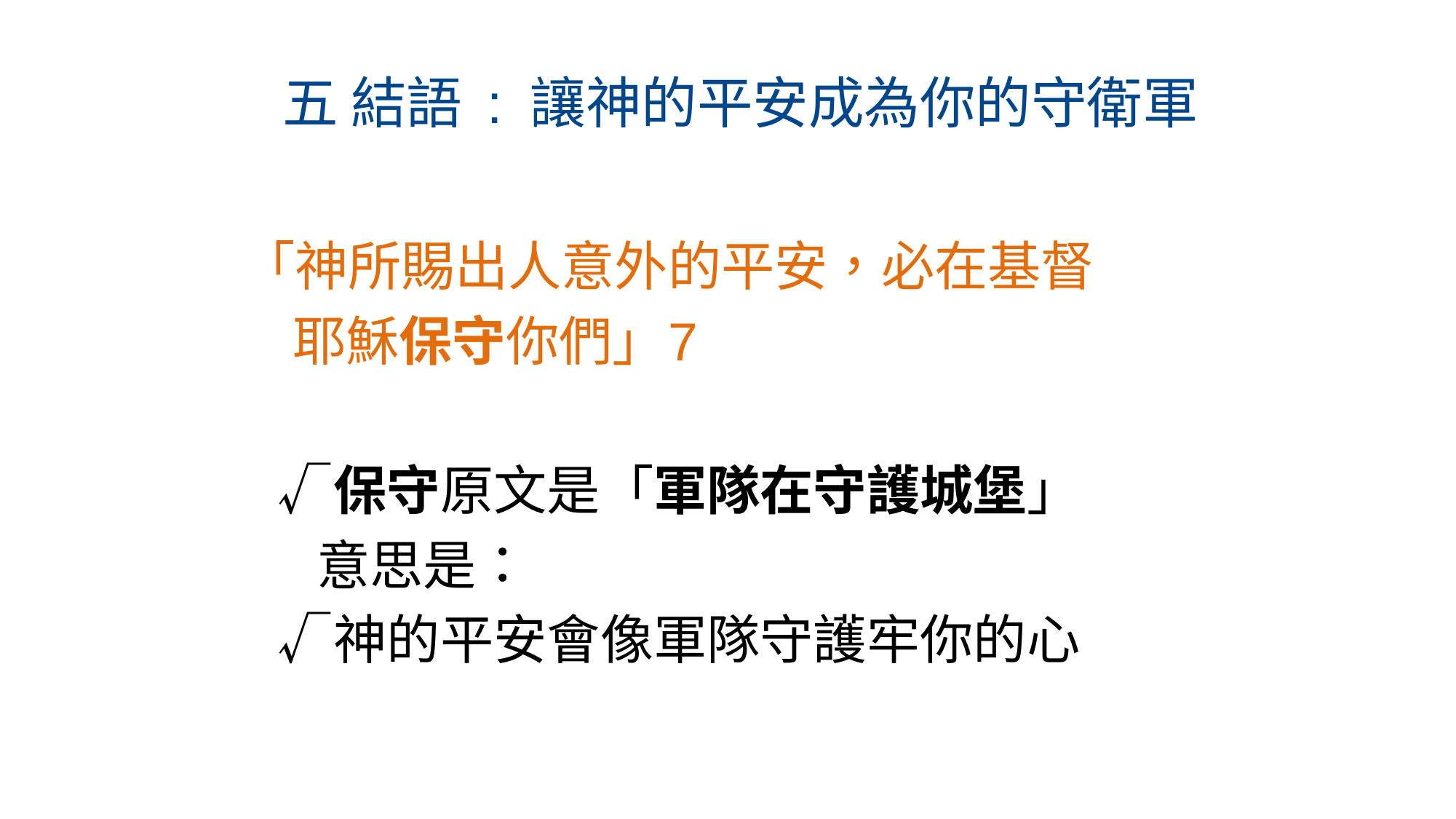

# 五 結語 : 讓神的平安成為你的守衛軍

「神所賜出人意外的平安，必在基督
    耶穌保守你們」7

   √保守原文是「軍隊在守護城堡」
      意思是：
   √神的平安會像軍隊守護牢你的心